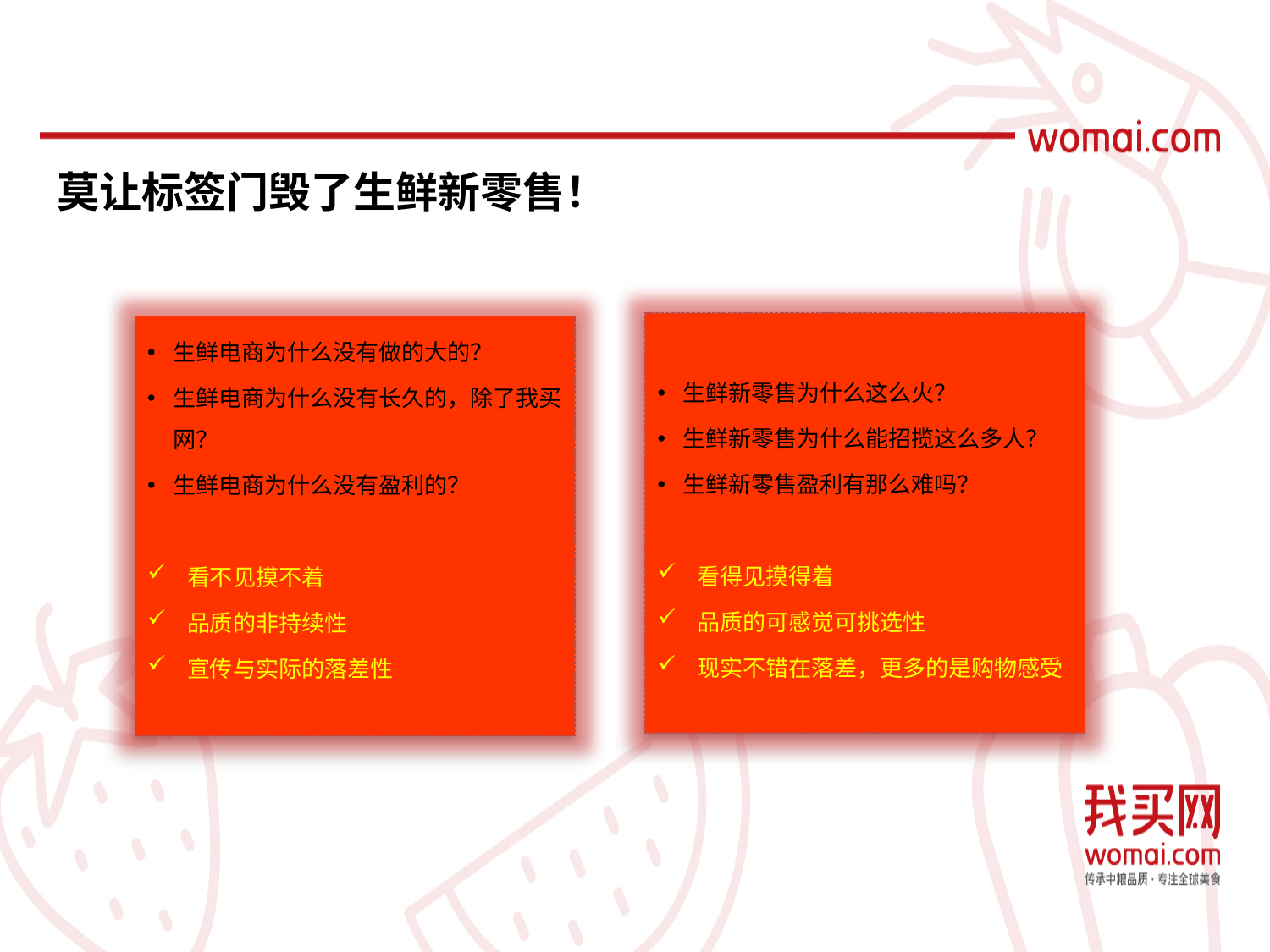

莫让标签门毁了生鲜新零售！
生鲜新零售为什么这么火？
生鲜新零售为什么能招揽这么多人？
生鲜新零售盈利有那么难吗？

看得见摸得着
品质的可感觉可挑选性
现实不错在落差，更多的是购物感受
生鲜电商为什么没有做的大的？
生鲜电商为什么没有长久的，除了我买网？
生鲜电商为什么没有盈利的？

看不见摸不着
品质的非持续性
宣传与实际的落差性